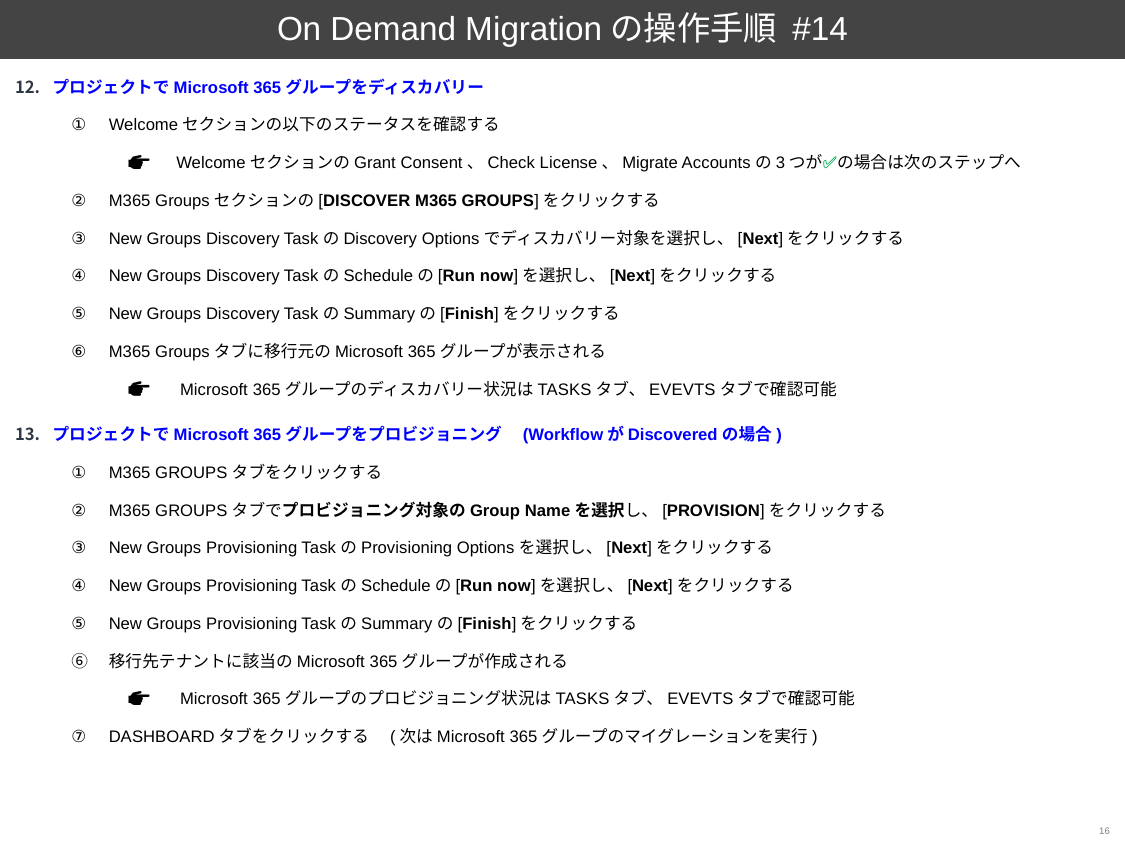

# On Demand Migrationの操作手順 #14
プロジェクトでMicrosoft 365グループをディスカバリー
Welcomeセクションの以下のステータスを確認する
　WelcomeセクションのGrant Consent、Check License、Migrate Accountsの3つが✅の場合は次のステップへ
M365 Groupsセクションの[DISCOVER M365 GROUPS]をクリックする
New Groups Discovery TaskのDiscovery Optionsでディスカバリー対象を選択し、[Next]をクリックする
New Groups Discovery TaskのScheduleの[Run now]を選択し、[Next]をクリックする
New Groups Discovery TaskのSummaryの[Finish]をクリックする
M365 Groupsタブに移行元のMicrosoft 365グループが表示される
　 Microsoft 365グループのディスカバリー状況はTASKSタブ、EVEVTSタブで確認可能
プロジェクトでMicrosoft 365グループをプロビジョニング　(WorkflowがDiscoveredの場合)
M365 GROUPSタブをクリックする
M365 GROUPSタブでプロビジョニング対象のGroup Nameを選択し、[PROVISION]をクリックする
New Groups Provisioning TaskのProvisioning Optionsを選択し、[Next]をクリックする
New Groups Provisioning TaskのScheduleの[Run now]を選択し、[Next]をクリックする
New Groups Provisioning TaskのSummaryの[Finish]をクリックする
移行先テナントに該当のMicrosoft 365グループが作成される
　 Microsoft 365グループのプロビジョニング状況はTASKSタブ、EVEVTSタブで確認可能
DASHBOARDタブをクリックする　(次はMicrosoft 365グループのマイグレーションを実行)